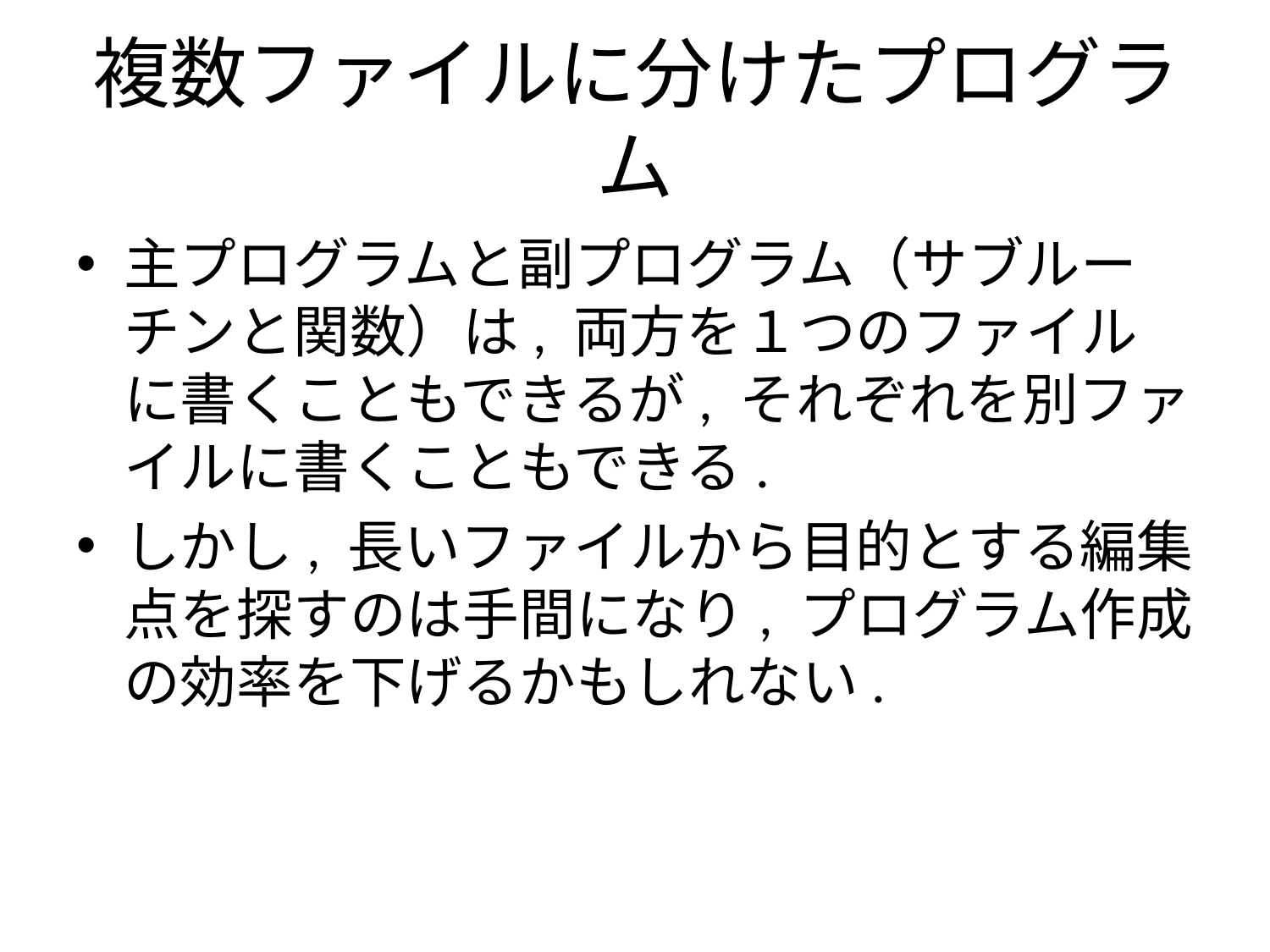

# 複数ファイルに分けたプログラム
主プログラムと副プログラム（サブルーチンと関数）は, 両方を１つのファイルに書くこともできるが, それぞれを別ファイルに書くこともできる.
しかし, 長いファイルから目的とする編集点を探すのは手間になり, プログラム作成の効率を下げるかもしれない.